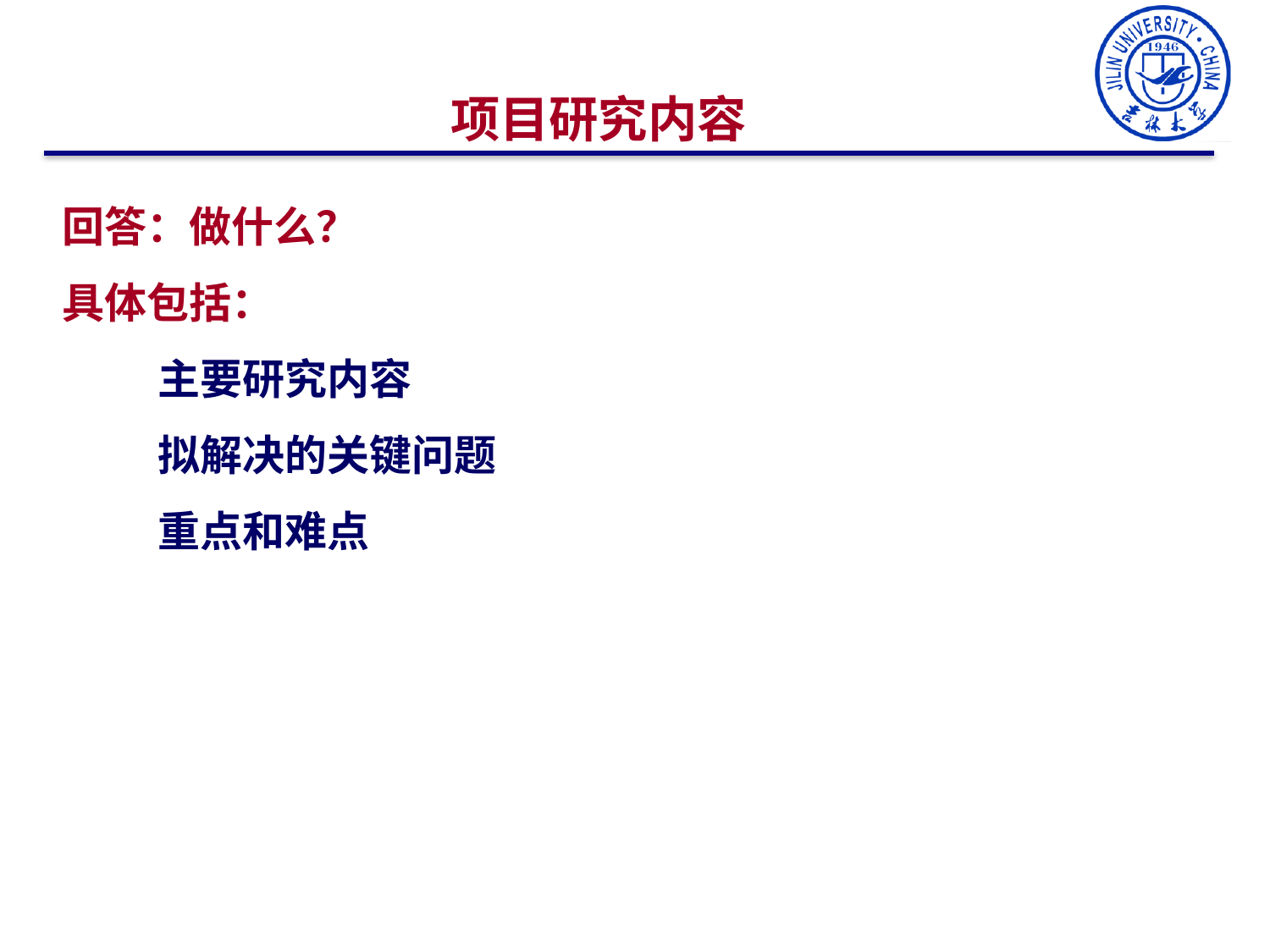

项目研究内容
回答：做什么？
具体包括：
         主要研究内容
         拟解决的关键问题
         重点和难点